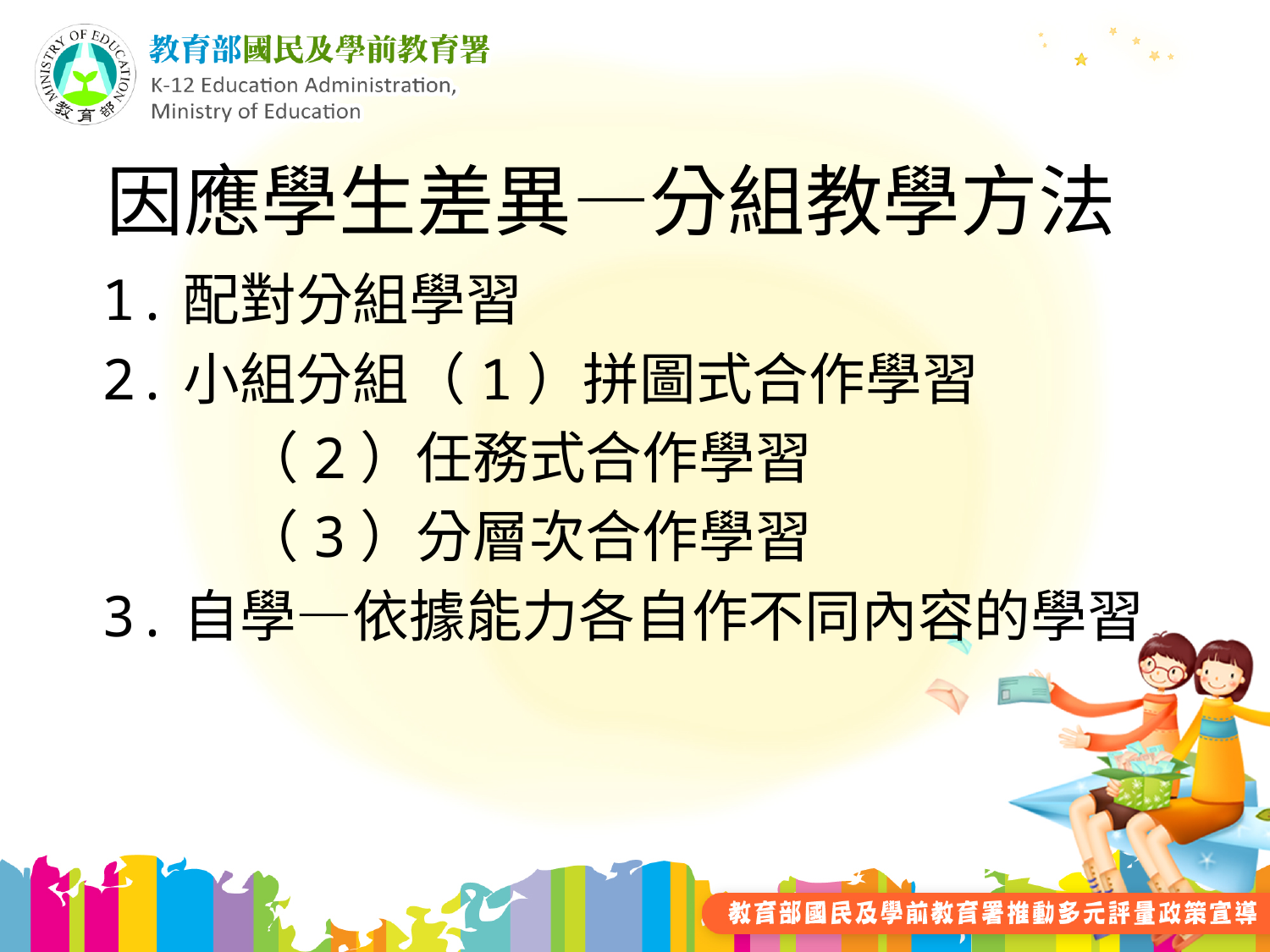

# 因應學生差異—分組教學方法
1.配對分組學習
2.小組分組（1）拼圖式合作學習
          （2）任務式合作學習
          （3）分層次合作學習
3.自學—依據能力各自作不同內容的學習